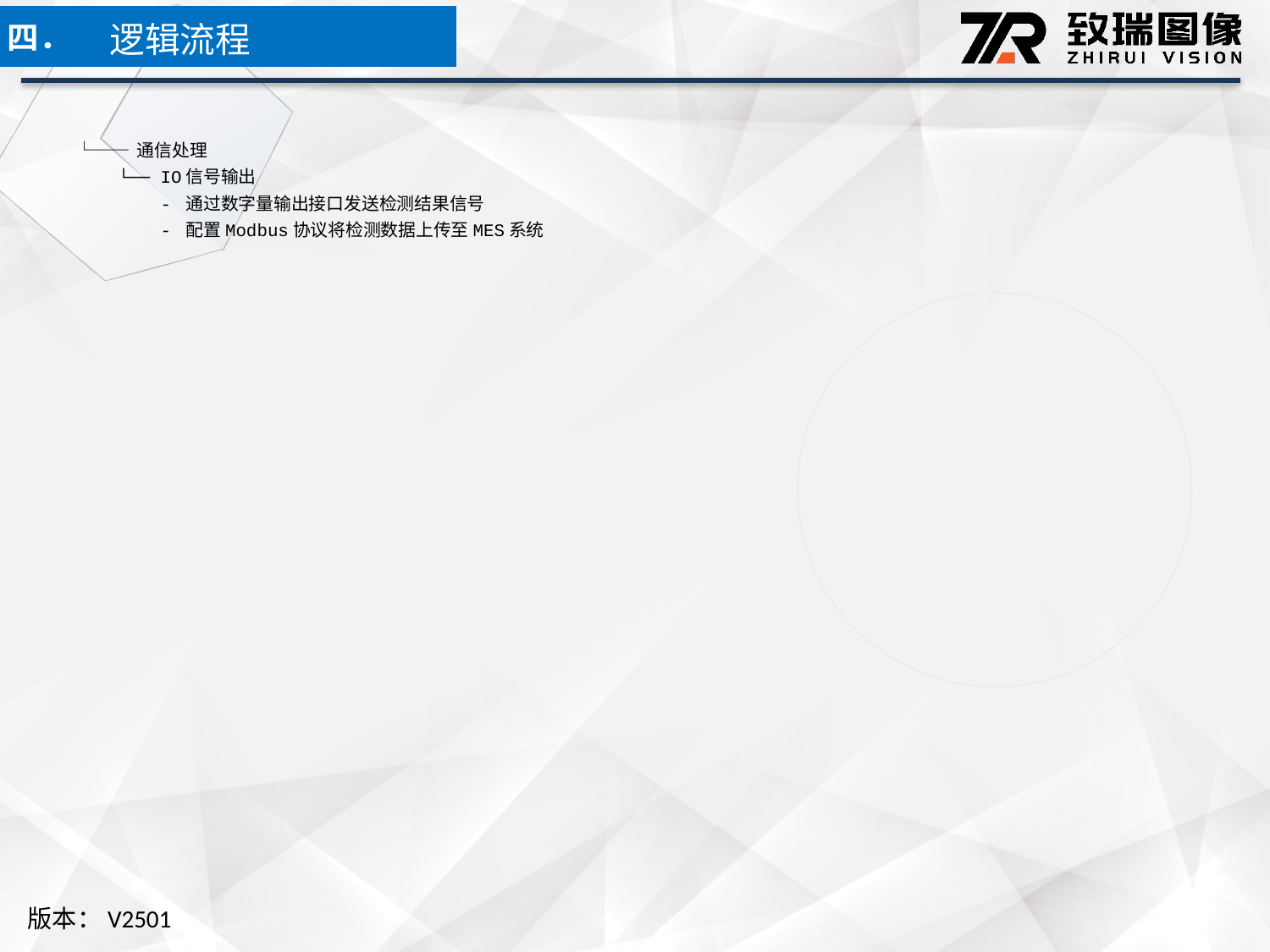

逻辑流程
四．

└── 通信处理
    └── IO信号输出
        - 通过数字量输出接口发送检测结果信号
        - 配置Modbus协议将检测数据上传至MES系统